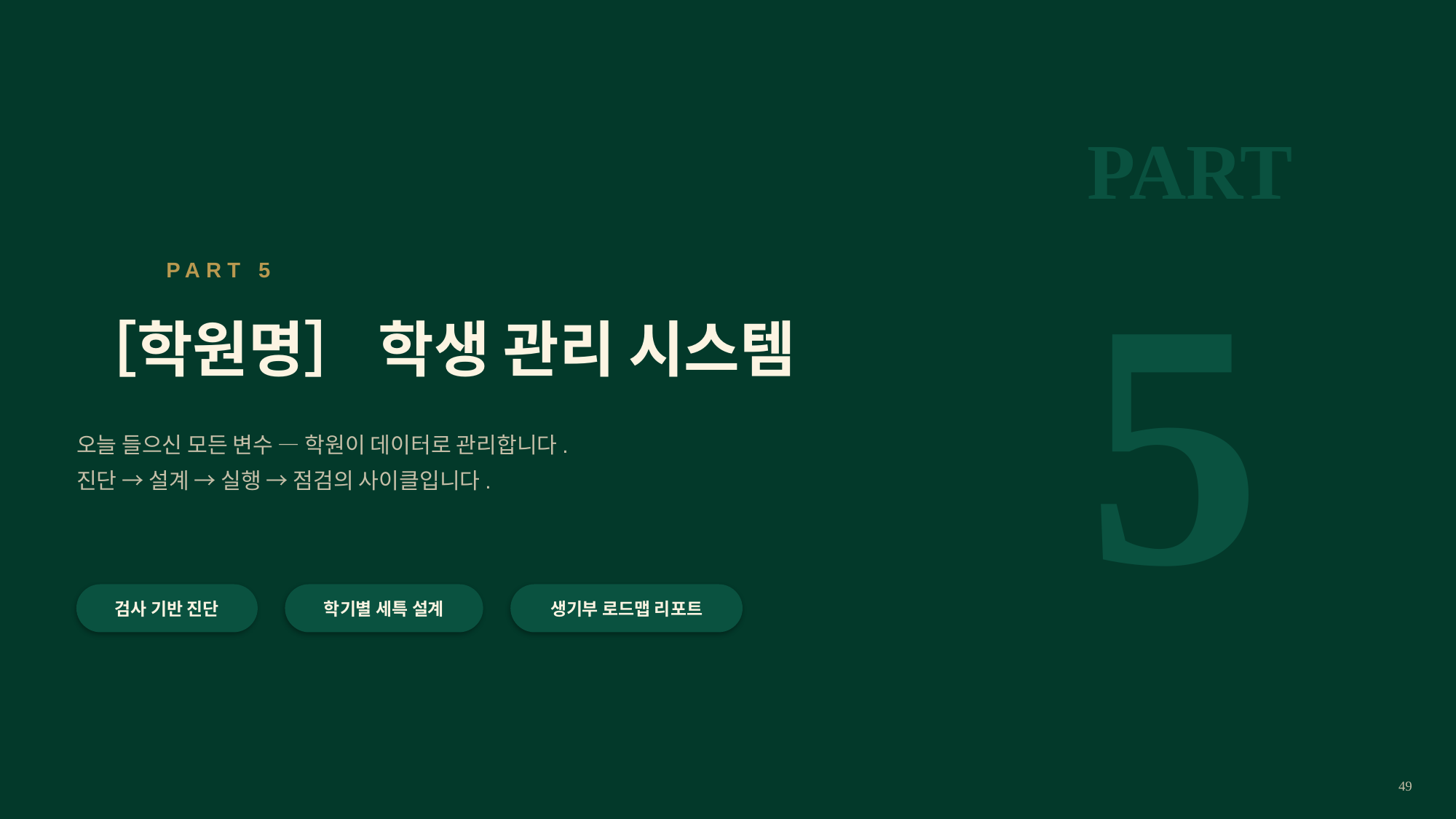

PART
5
PART 5
［학원명］ 학생 관리 시스템
오늘 들으신 모든 변수 — 학원이 데이터로 관리합니다.
진단 → 설계 → 실행 → 점검의 사이클입니다.
검사 기반 진단
학기별 세특 설계
생기부 로드맵 리포트
49